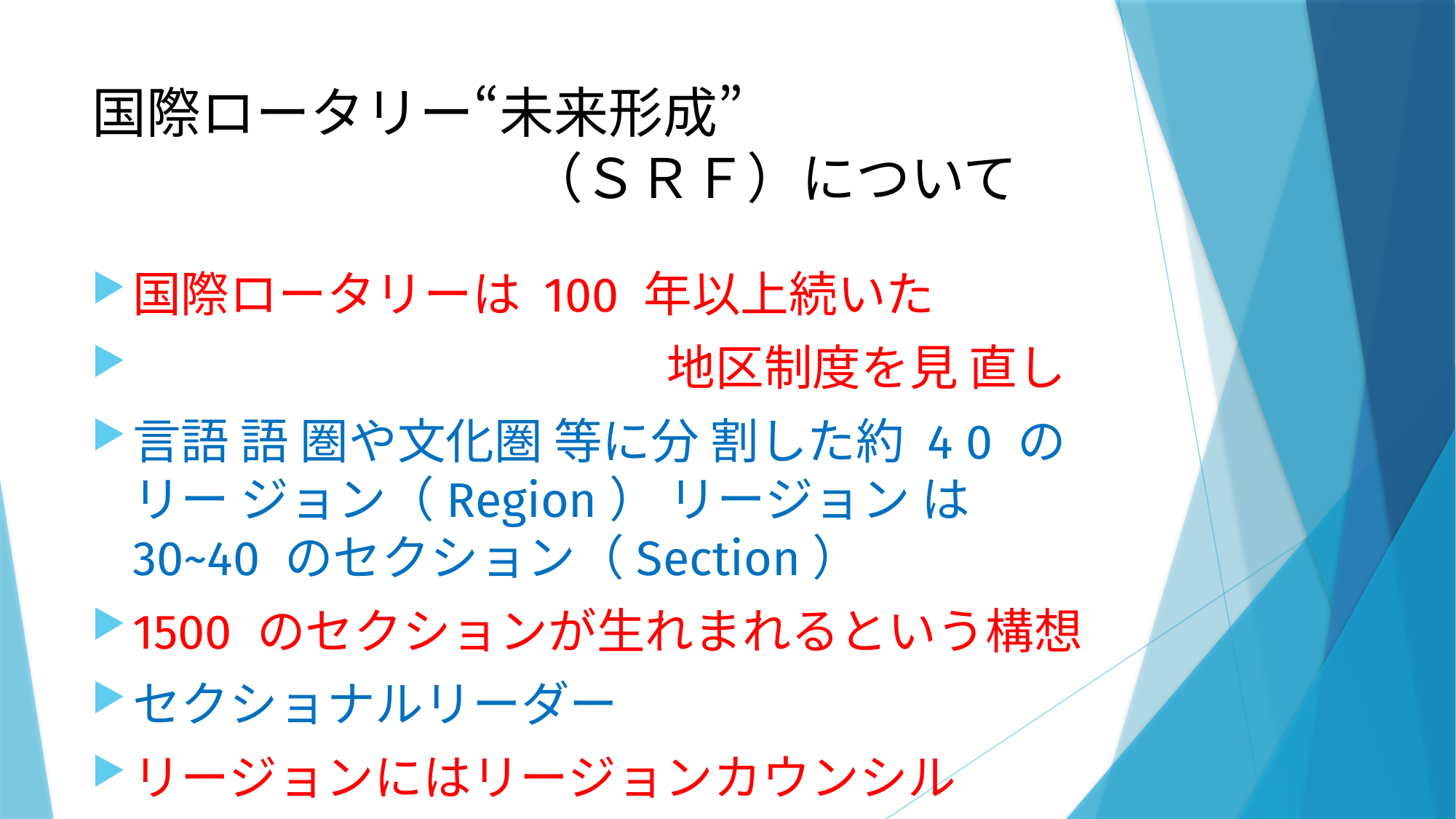

# 国際ロータリー“未来形成” 　　　　　　　　（ＳＲＦ）について
国際ロータリーは 100 年以上続いた
　　　　　　　　　　　地区制度を見 直し
言語 語 圏や文化圏 等に分 割した約 4 0 のリー ジョン（Region） リージョン は 30~40 のセクション（Section）
1500 のセクションが生れまれるという構想
セクショナルリーダー
リージョンにはリージョンカウンシル